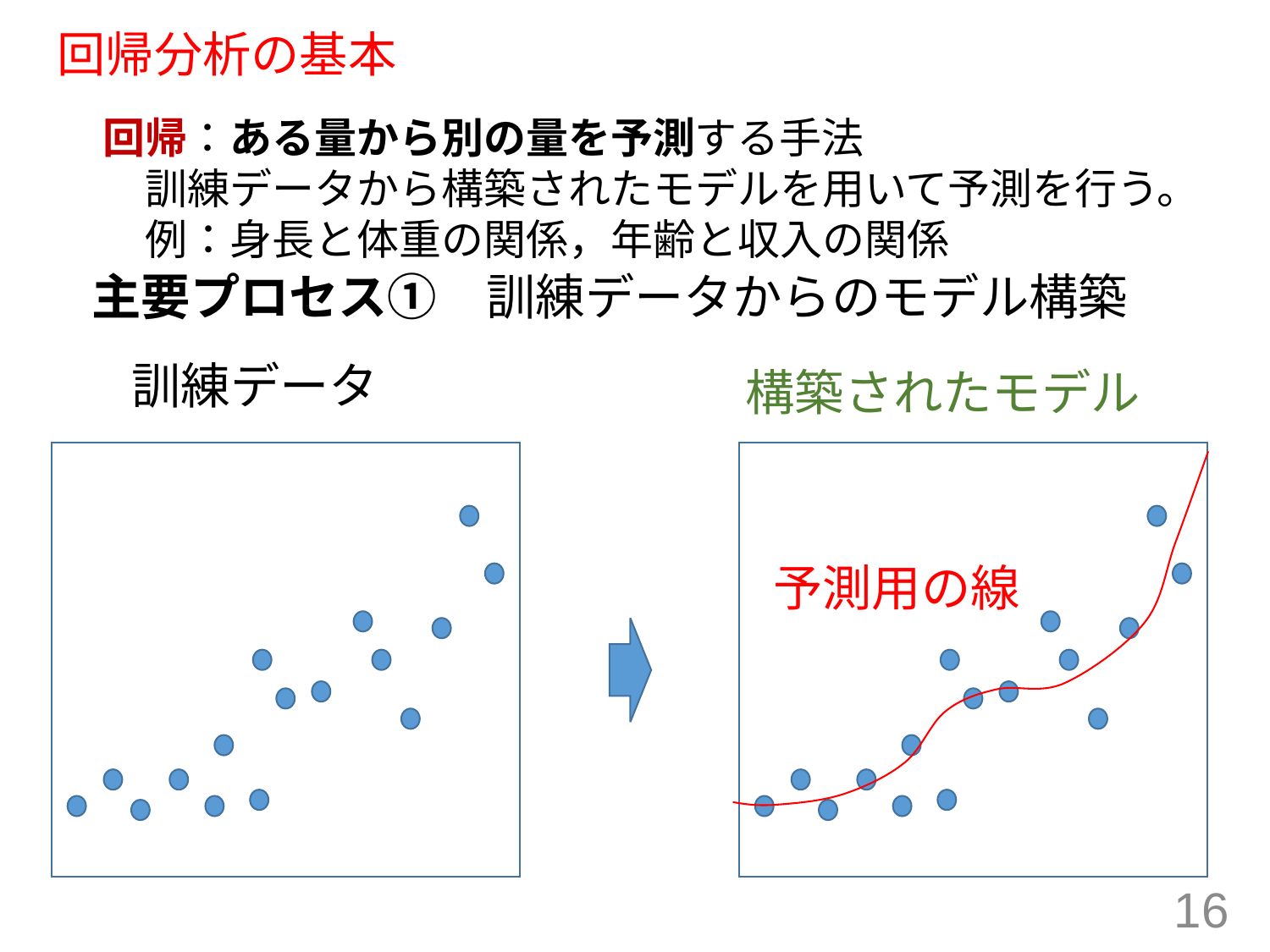

# 回帰分析の基本
回帰：ある量から別の量を予測する手法
　訓練データから構築されたモデルを用いて予測を行う。
　例：身長と体重の関係，年齢と収入の関係
主要プロセス①　訓練データからのモデル構築
訓練データ
構築されたモデル

予測用の線

16